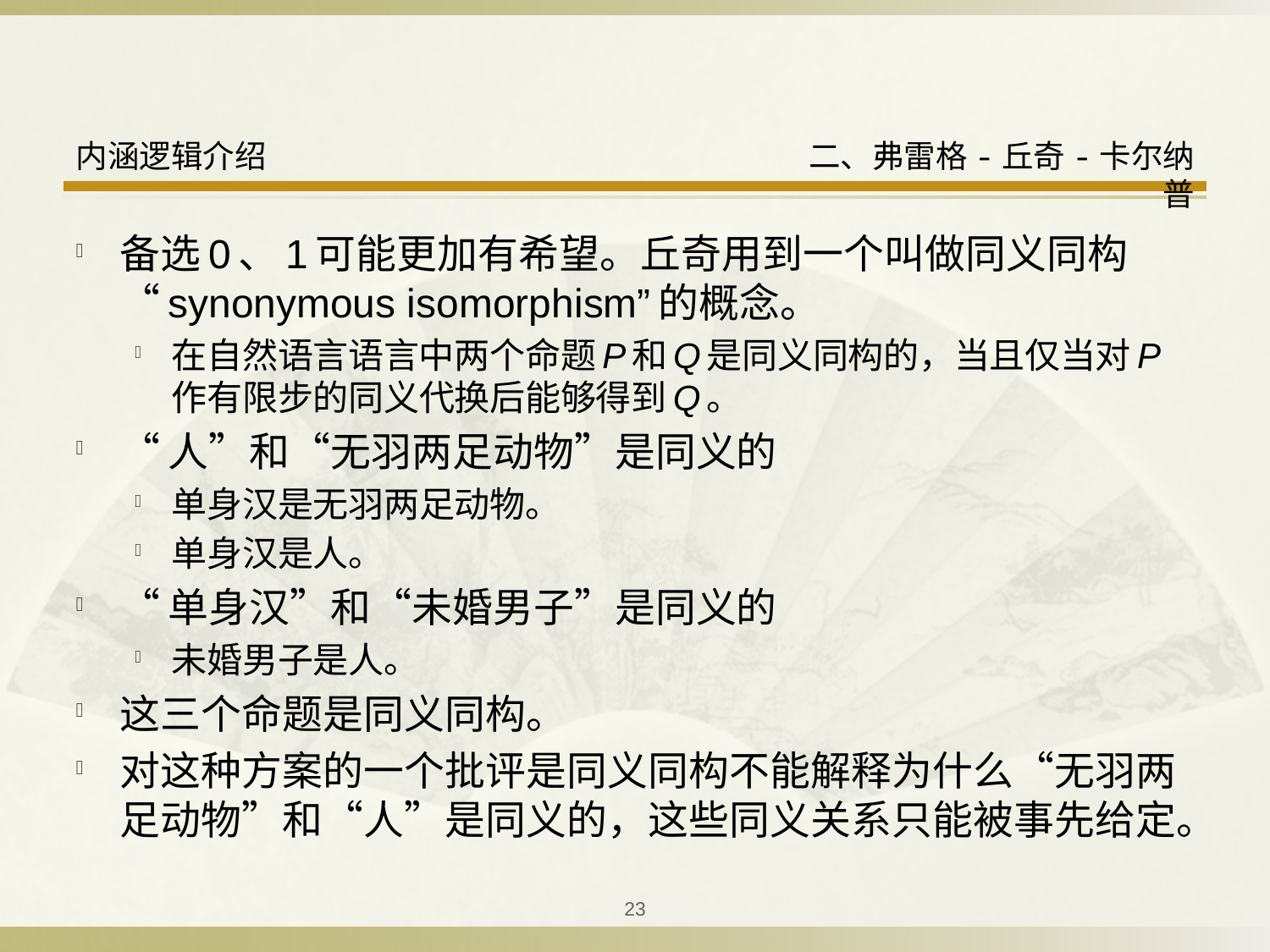

备选0、1可能更加有希望。丘奇用到一个叫做同义同构“synonymous isomorphism”的概念。
在自然语言语言中两个命题P和Q是同义同构的，当且仅当对P作有限步的同义代换后能够得到Q。
“人”和“无羽两足动物”是同义的
单身汉是无羽两足动物。
单身汉是人。
“单身汉”和“未婚男子”是同义的
未婚男子是人。
这三个命题是同义同构。
对这种方案的一个批评是同义同构不能解释为什么“无羽两足动物”和“人”是同义的，这些同义关系只能被事先给定。

23